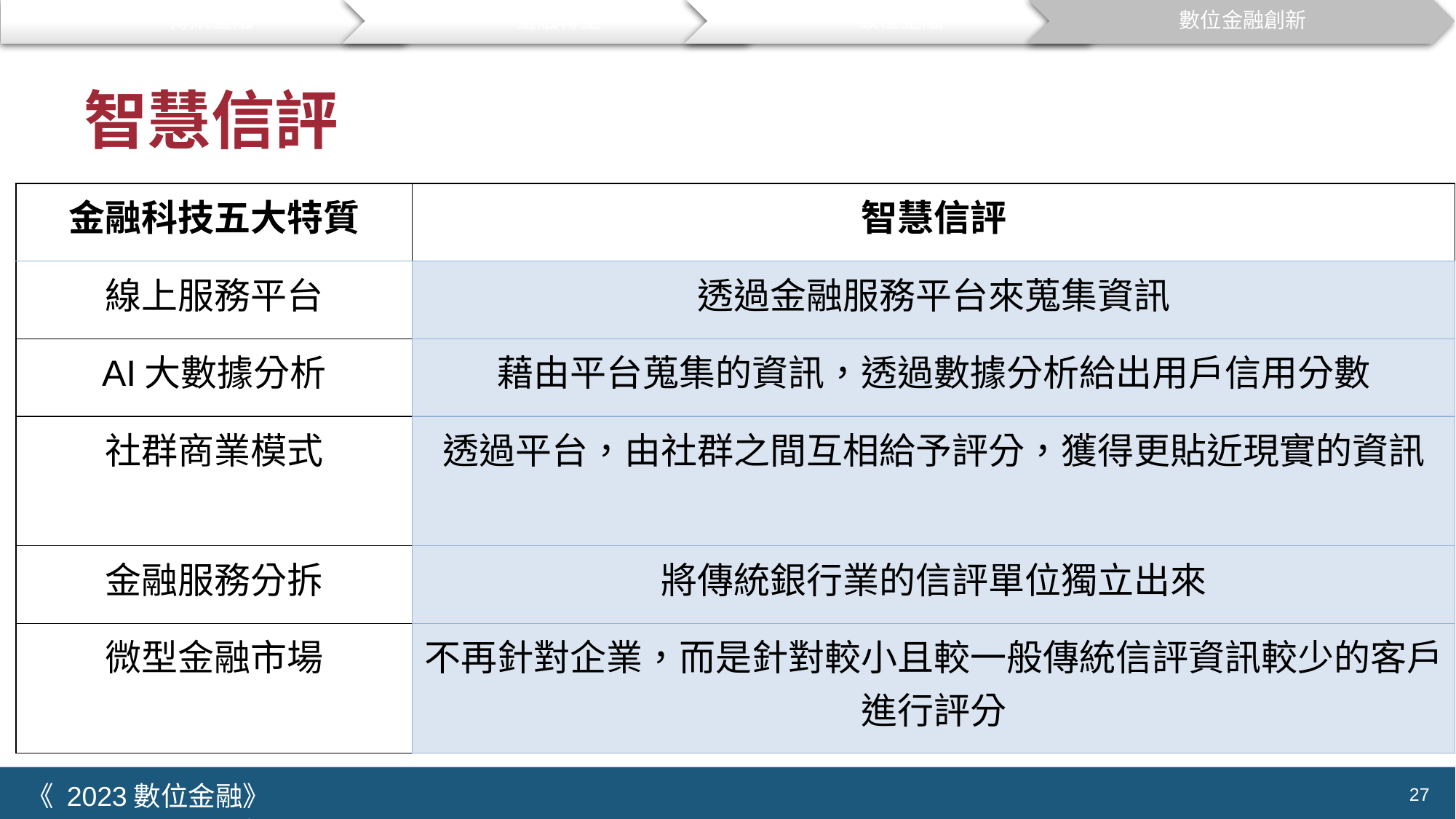

傳統金融

金融轉型

數位金融

數位金融創新
# 智慧信評
| 金融科技五大特質 | 智慧信評 |
| --- | --- |
| 線上服務平台 | 透過金融服務平台來蒐集資訊 |
| AI大數據分析 | 藉由平台蒐集的資訊，透過數據分析給出用戶信用分數 |
| 社群商業模式 | 透過平台，由社群之間互相給予評分，獲得更貼近現實的資訊 |
| 金融服務分拆 | 將傳統銀行業的信評單位獨立出來 |
| 微型金融市場 | 不再針對企業，而是針對較小且較一般傳統信評資訊較少的客戶進行評分 |

27
《 2023數位金融》                                                                                                                                             	NYCU.IIM.IEBI Lab